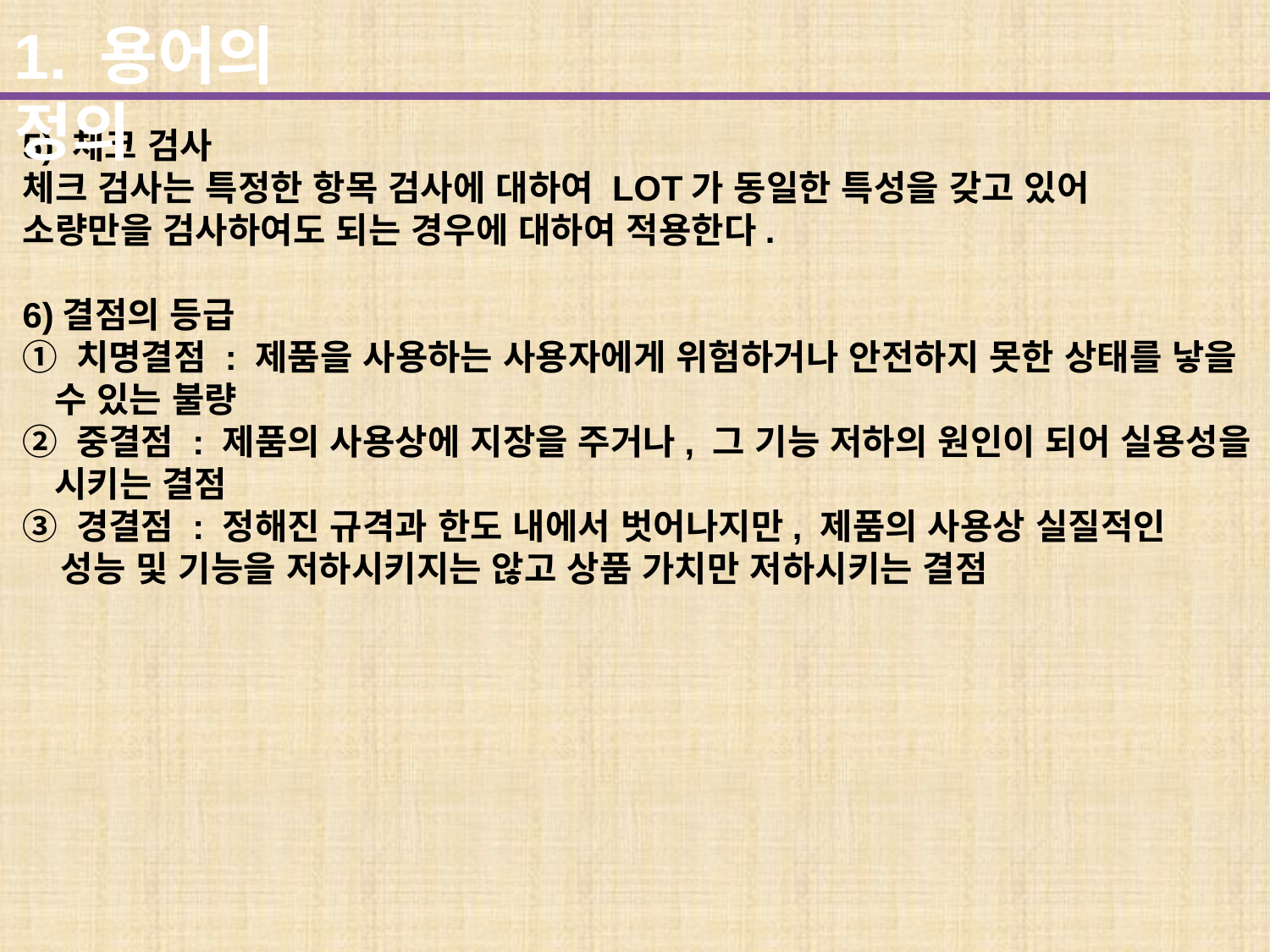

1. 용어의 정의
5) 체크 검사
체크 검사는 특정한 항목 검사에 대하여 LOT가 동일한 특성을 갖고 있어
소량만을 검사하여도 되는 경우에 대하여 적용한다.

6)결점의 등급
① 치명결점 : 제품을 사용하는 사용자에게 위험하거나 안전하지 못한 상태를 낳을 수 있는 불량
② 중결점 : 제품의 사용상에 지장을 주거나, 그 기능 저하의 원인이 되어 실용성을 시키는 결점
③ 경결점 : 정해진 규격과 한도 내에서 벗어나지만, 제품의 사용상 실질적인
   성능 및 기능을 저하시키지는 않고 상품 가치만 저하시키는 결점